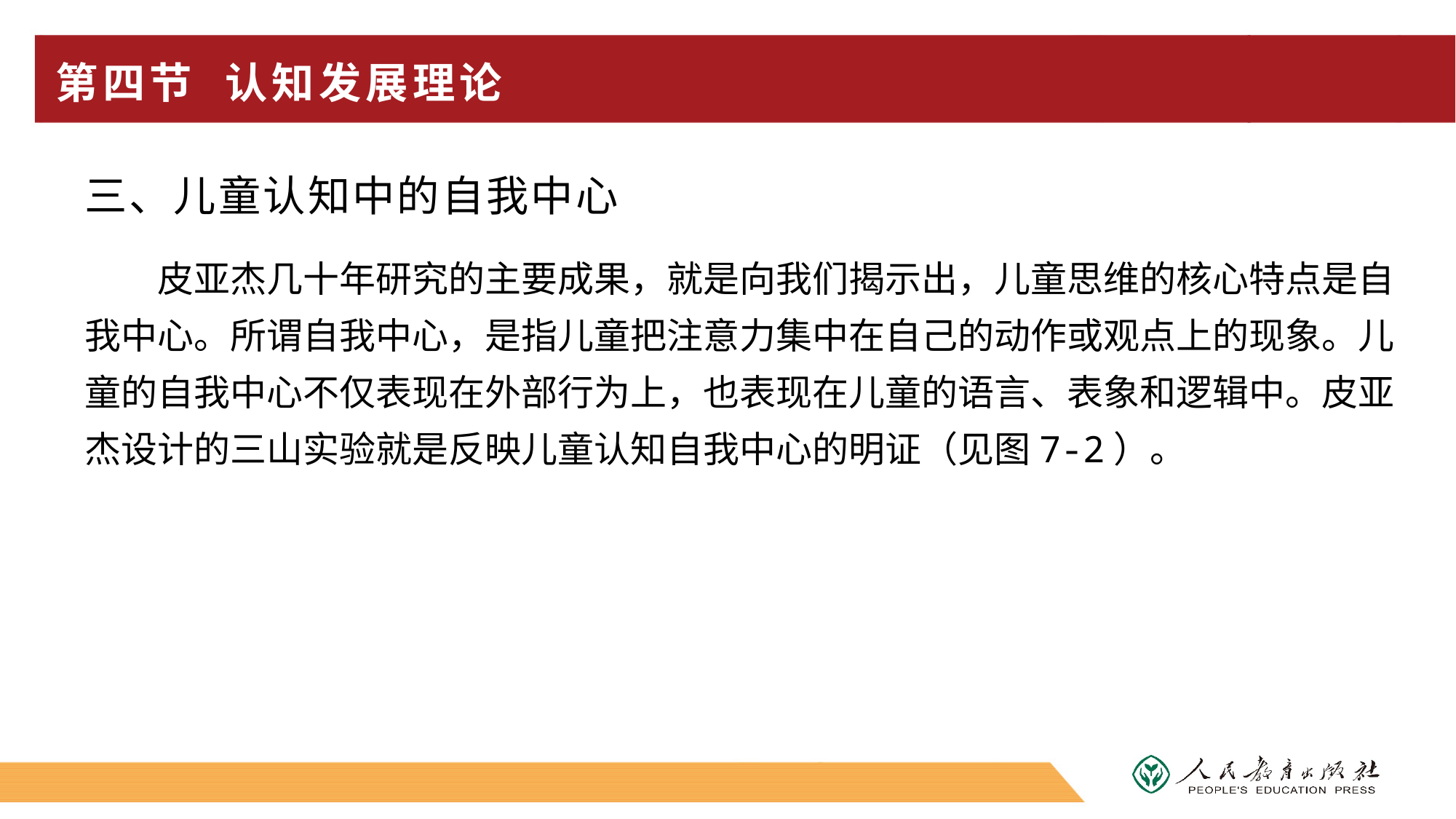

# 第四节  认知发展理论
三、儿童认知中的自我中心
皮亚杰几十年研究的主要成果，就是向我们揭示出，儿童思维的核心特点是自我中心。所谓自我中心，是指儿童把注意力集中在自己的动作或观点上的现象。儿童的自我中心不仅表现在外部行为上，也表现在儿童的语言、表象和逻辑中。皮亚杰设计的三山实验就是反映儿童认知自我中心的明证（见图7-2）。